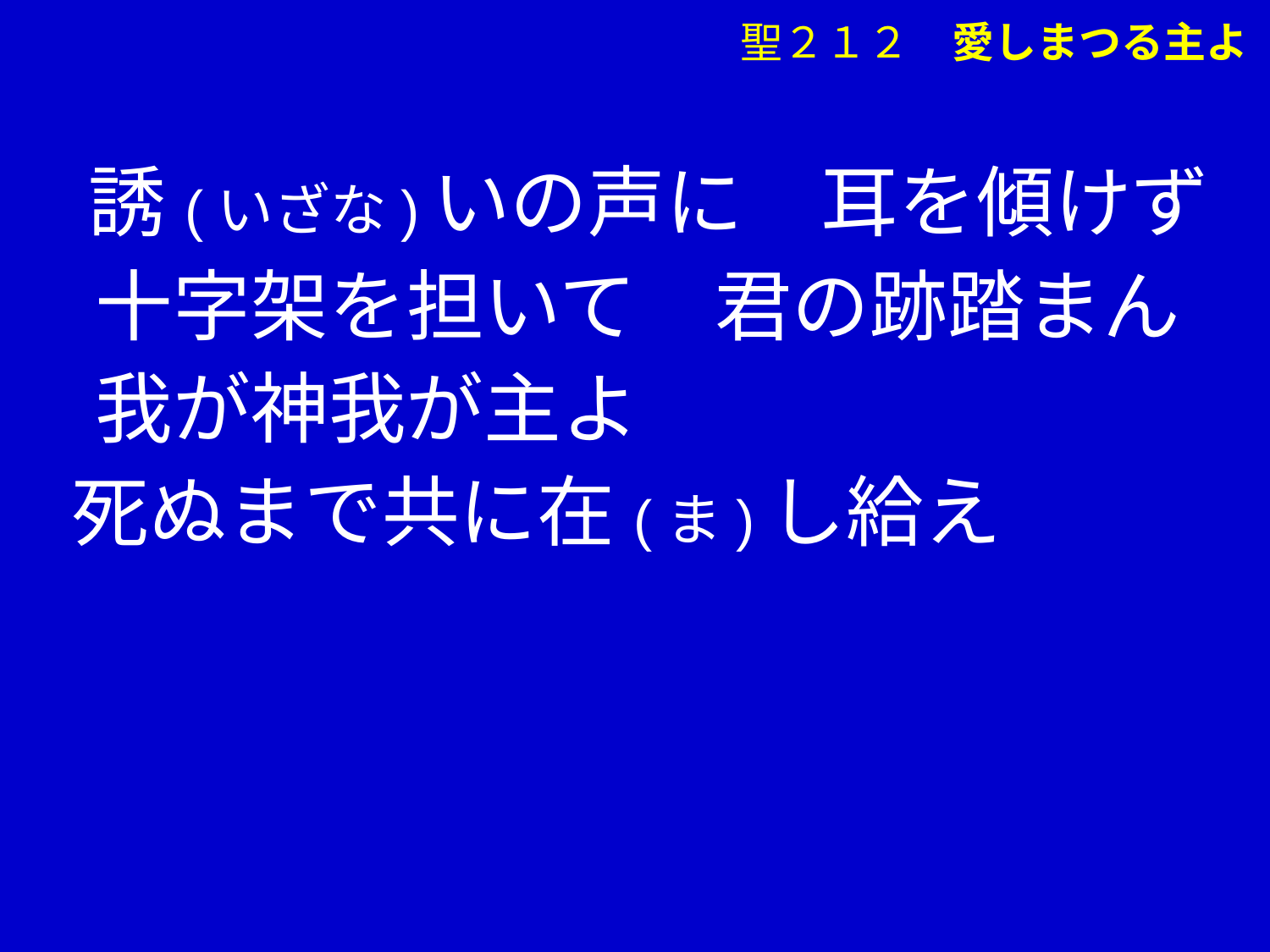

聖２１２　愛しまつる主よ
    誘(いざな)いの声に　耳を傾けず
　 十字架を担いて　君の跡踏まん
　 我が神我が主よ
   死ぬまで共に在(ま)し給え